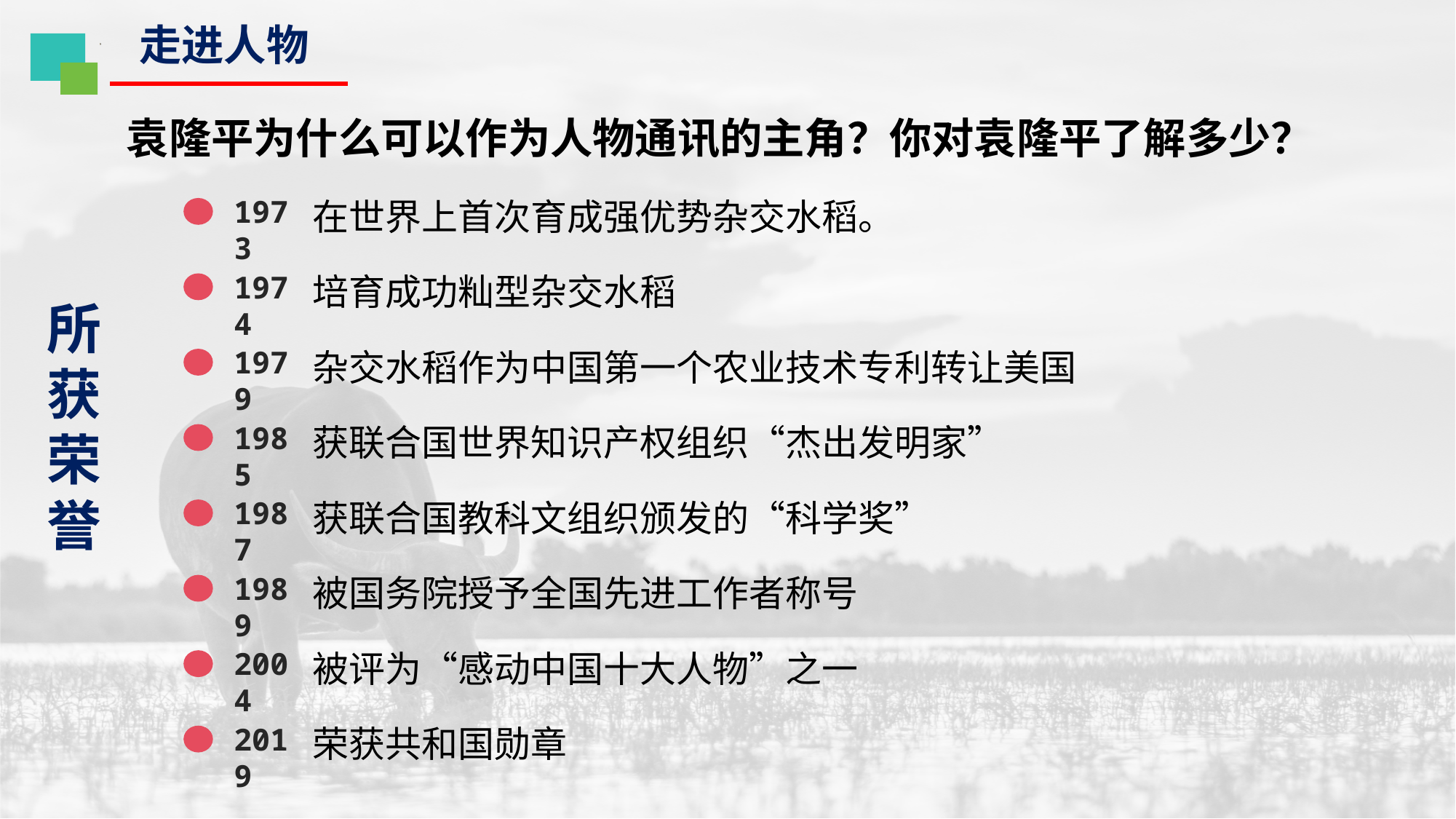

走进人物

袁隆平为什么可以作为人物通讯的主角？你对袁隆平了解多少？
在世界上首次育成强优势杂交水稻。
1973

培育成功籼型杂交水稻
1974

所获荣誉
杂交水稻作为中国第一个农业技术专利转让美国
1979

获联合国世界知识产权组织“杰出发明家”
1985

获联合国教科文组织颁发的“科学奖”
1987

被国务院授予全国先进工作者称号
1989

被评为“感动中国十大人物”之一
2004

荣获共和国勋章
2019